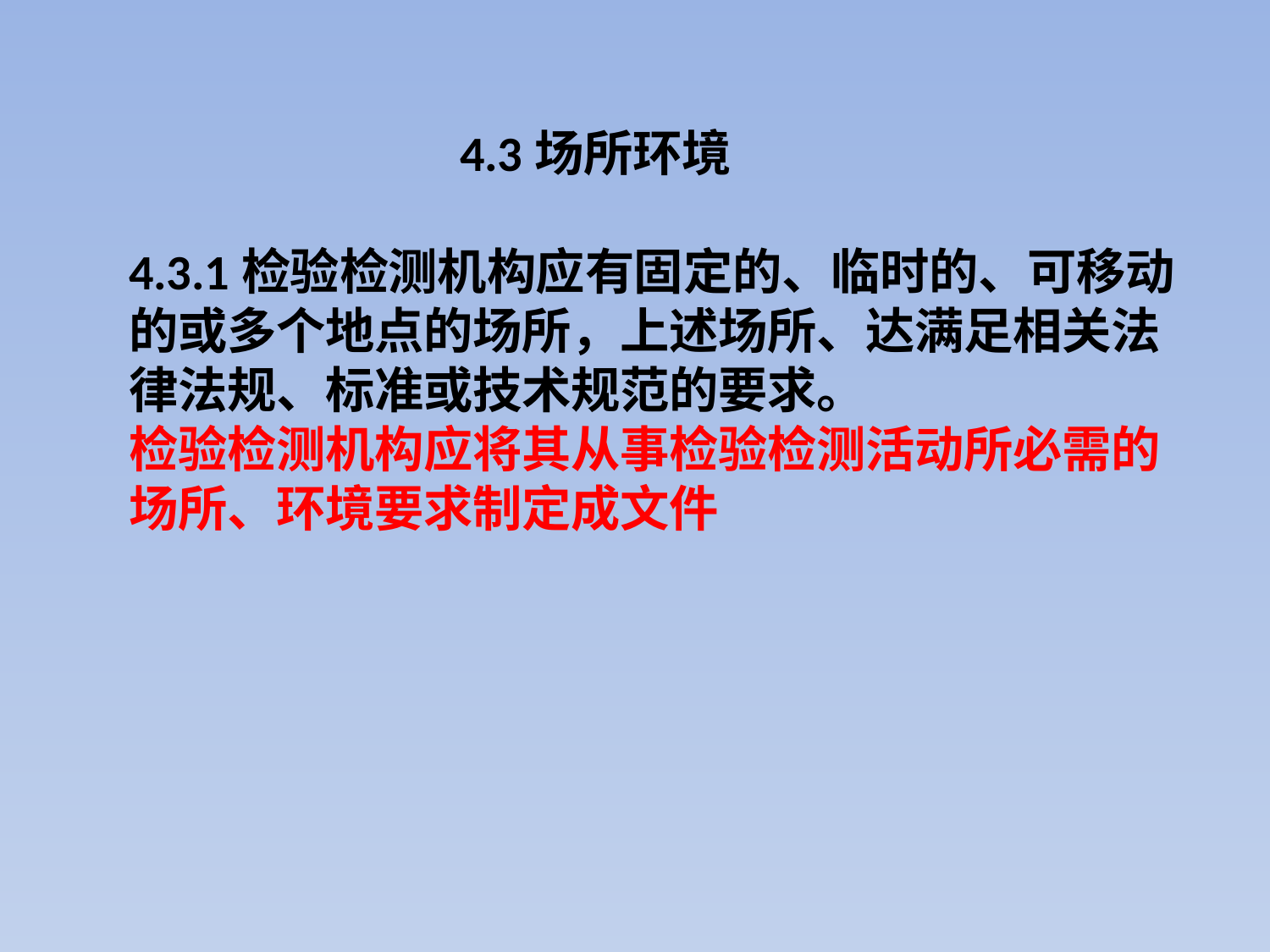

4.3场所环境

4.3.1检验检测机构应有固定的、临时的、可移动的或多个地点的场所，上述场所、达满足相关法律法规、标准或技术规范的要求。
检验检测机构应将其从事检验检测活动所必需的场所、环境要求制定成文件